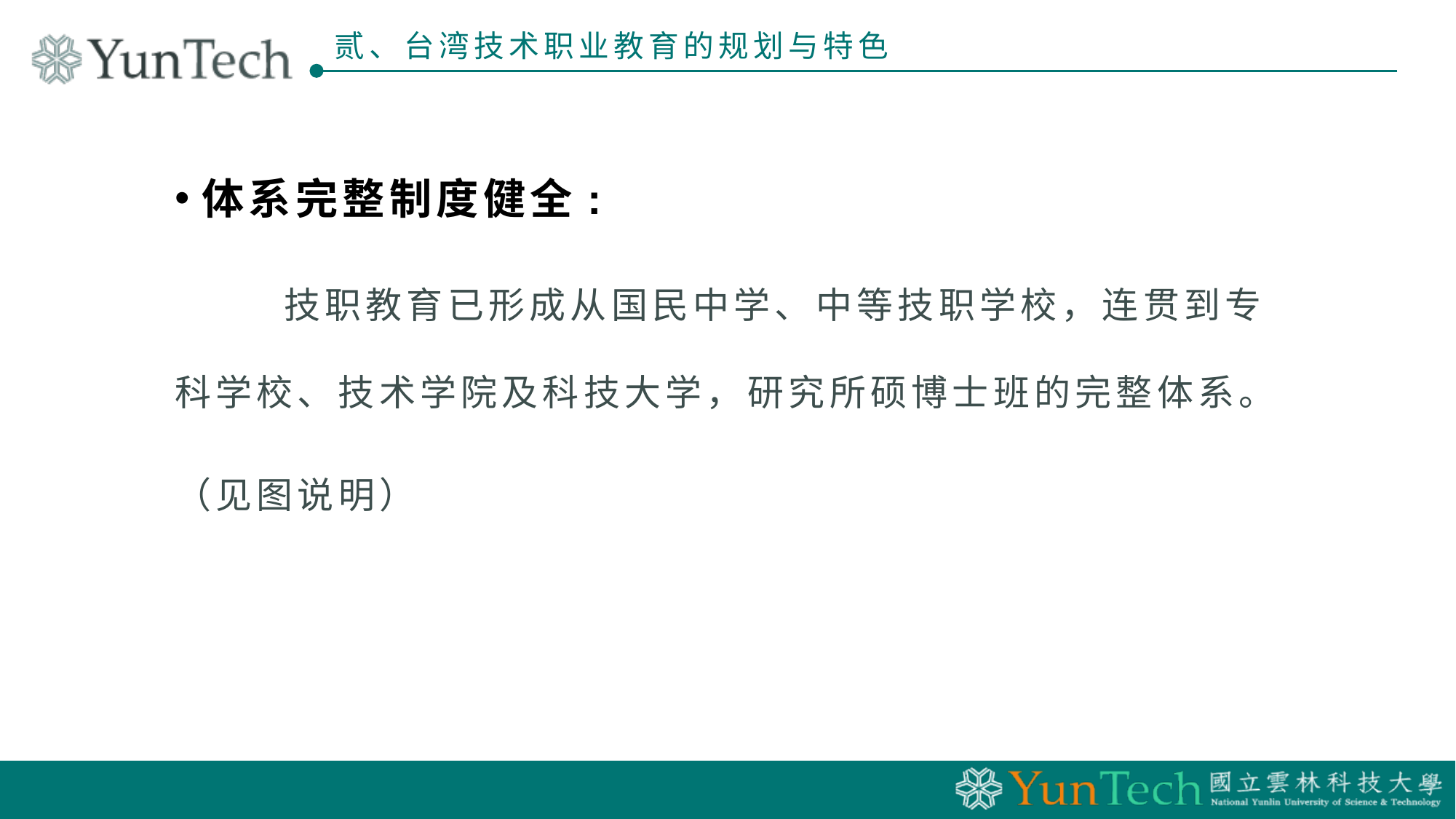

体系完整制度健全:
	技职教育已形成从国民中学、中等技职学校，连贯到专科学校、技术学院及科技大学，研究所硕博士班的完整体系。
（见图说明）